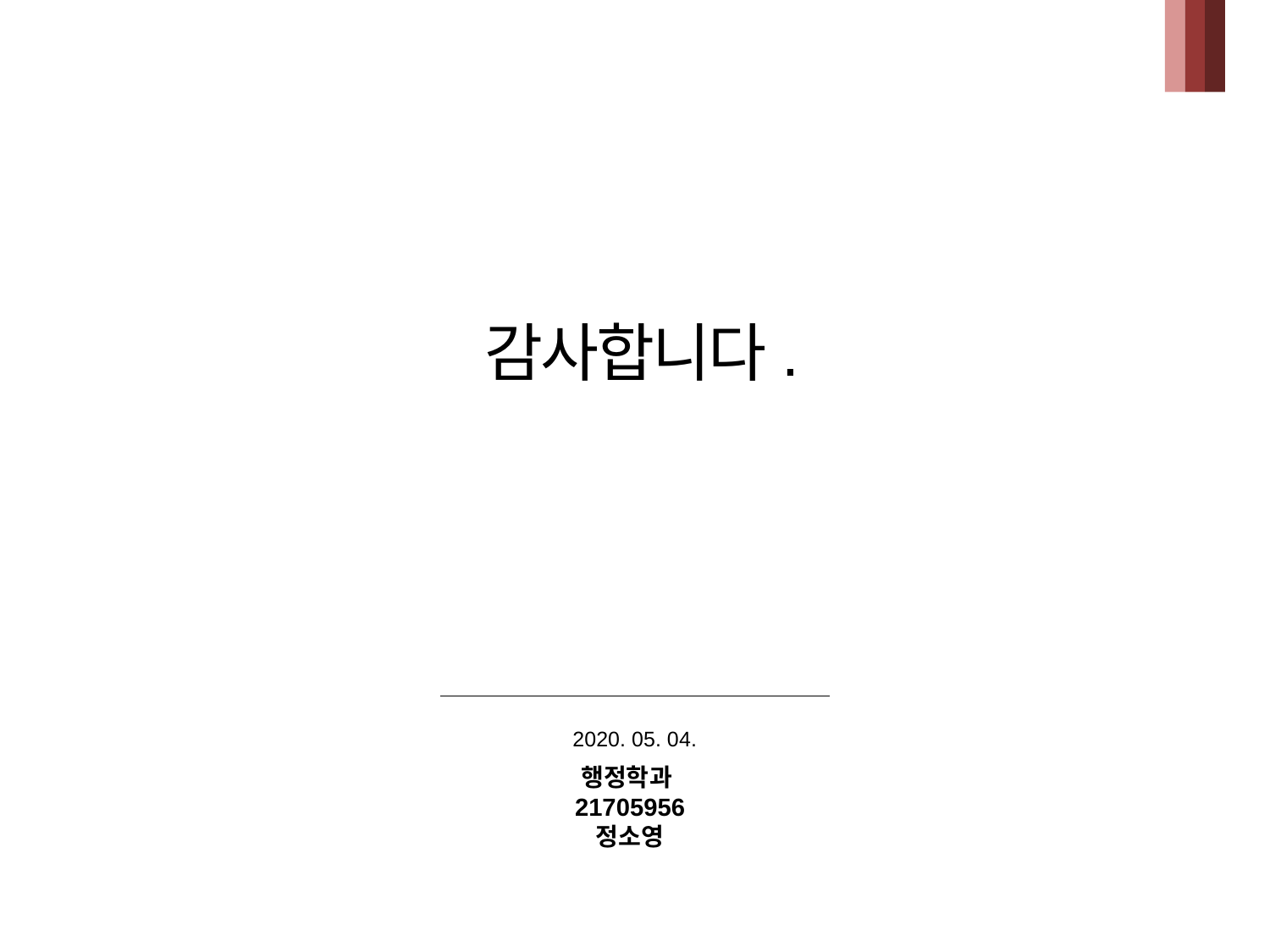

감사합니다.
2020. 05. 04.
행정학과
21705956
정소영